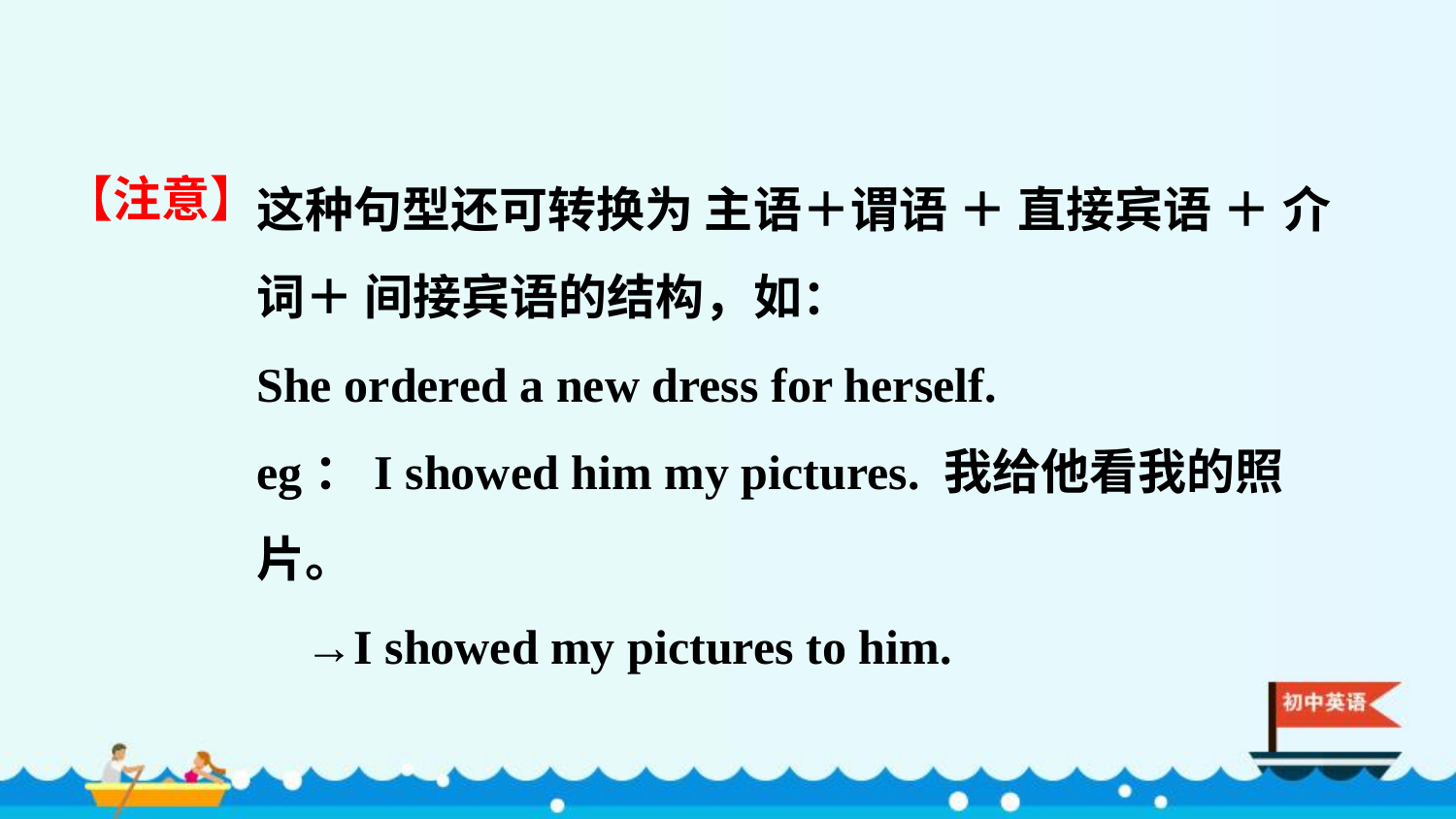

这种句型还可转换为 主语＋谓语 ＋ 直接宾语 ＋ 介词＋ 间接宾语的结构，如：
She ordered a new dress for herself.
eg：I showed him my pictures. 我给他看我的照片。
    →I showed my pictures to him.
【注意】